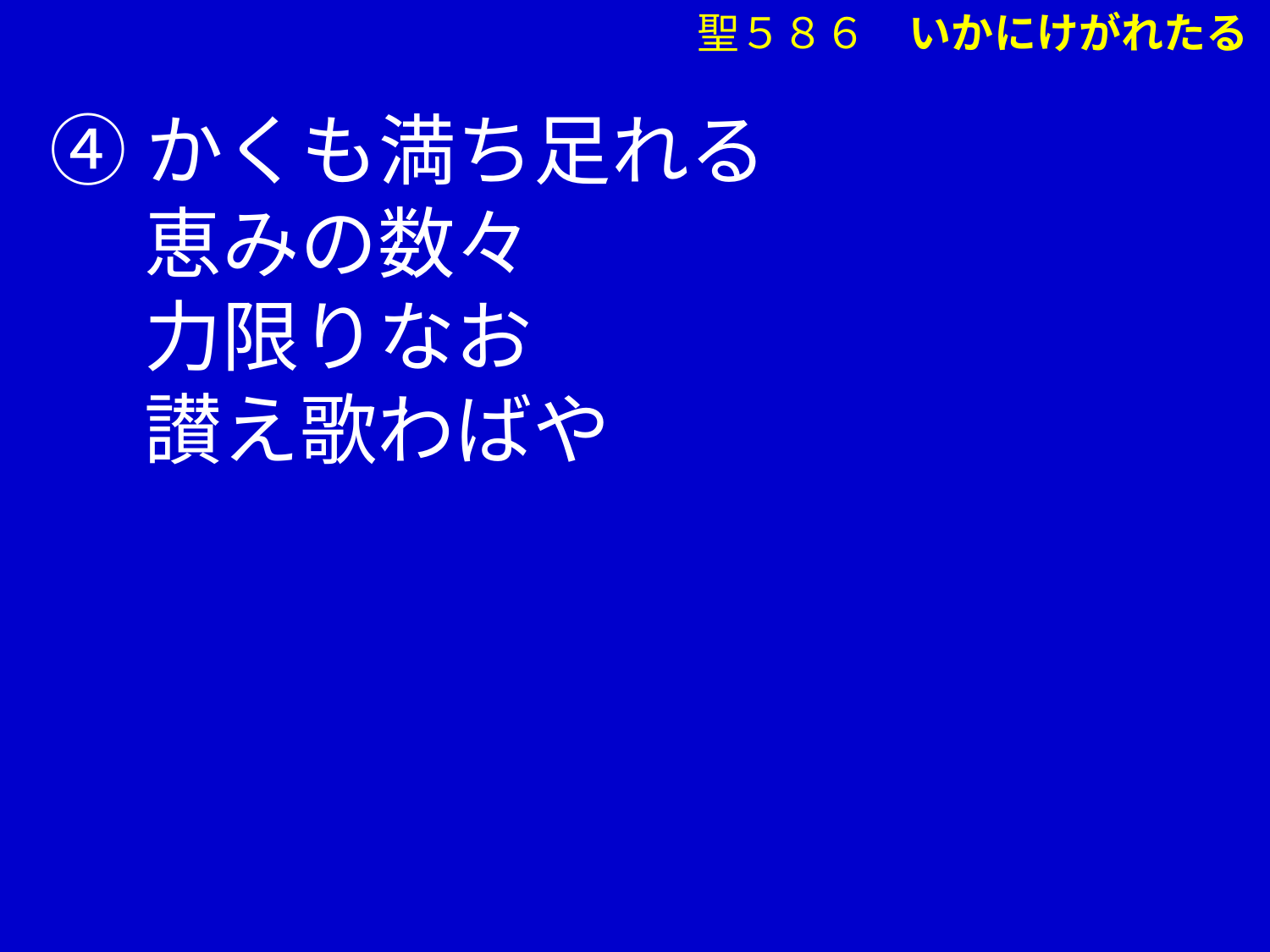

④かくも満ち足れる
　 恵みの数々
　 力限りなお
　 讃え歌わばや

聖５８６　いかにけがれたる